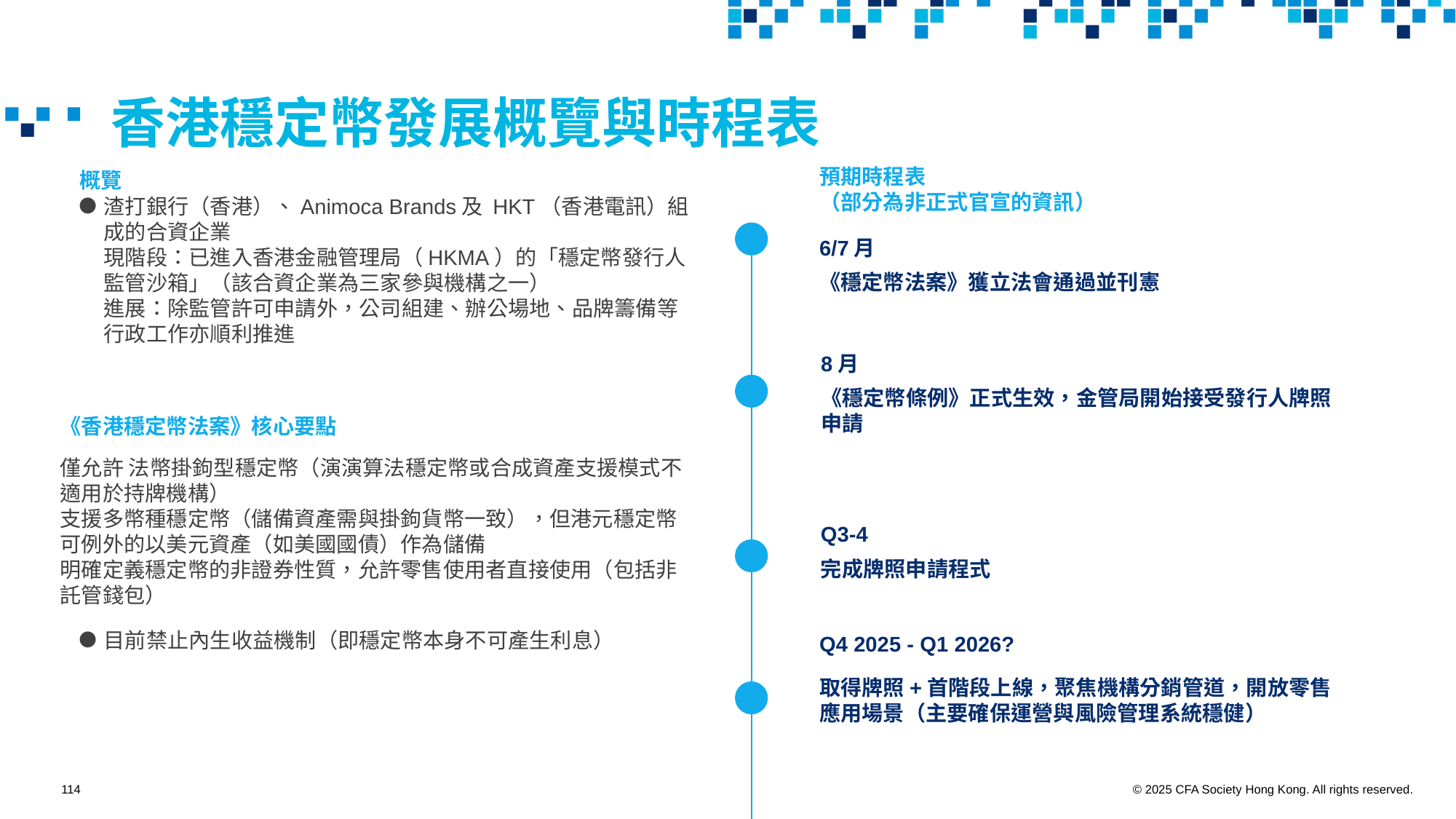

# 香港穩定幣發展概覽與時程表
預期時程表
（部分為非正式官宣的資訊）
概覽
渣打銀行（香港）、Animoca Brands及 HKT（香港電訊）組成的合資企業
現階段：已進入香港金融管理局（HKMA）的「穩定幣發行人監管沙箱」（該合資企業為三家參與機構之一）
進展：除監管許可申請外，公司組建、辦公場地、品牌籌備等行政工作亦順利推進

6/7月
《穩定幣法案》獲立法會通過並刊憲
8月
《穩定幣條例》正式生效，金管局開始接受發行人牌照申請

《香港穩定幣法案》核心要點
僅允許 法幣掛鉤型穩定幣（演演算法穩定幣或合成資產支援模式不適用於持牌機構）
支援多幣種穩定幣（儲備資產需與掛鉤貨幣一致），但港元穩定幣可例外的以美元資產（如美國國債）作為儲備
明確定義穩定幣的非證券性質，允許零售使用者直接使用（包括非託管錢包）
目前禁止內生收益機制（即穩定幣本身不可產生利息）
Q3-4
完成牌照申請程式

Q4 2025 - Q1 2026?
取得牌照+首階段上線，聚焦機構分銷管道，開放零售應用場景（主要確保運營與風險管理系統穩健）

114
© 2025 CFA Society Hong Kong. All rights reserved.